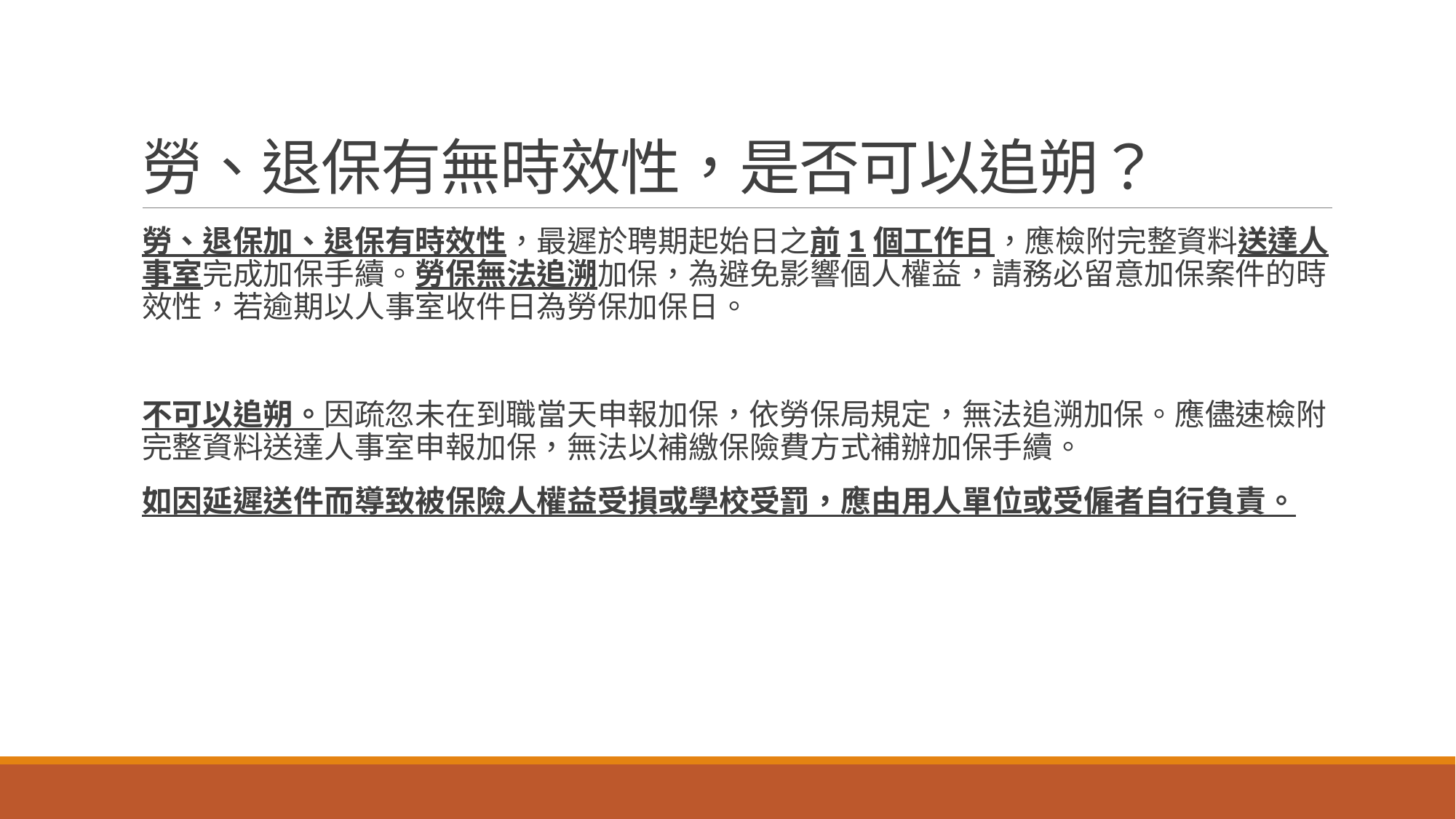

# 勞、退保有無時效性，是否可以追朔？
勞、退保加、退保有時效性，最遲於聘期起始日之前1個工作日，應檢附完整資料送達人事室完成加保手續。勞保無法追溯加保，為避免影響個人權益，請務必留意加保案件的時效性，若逾期以人事室收件日為勞保加保日。

不可以追朔。因疏忽未在到職當天申報加保，依勞保局規定，無法追溯加保。應儘速檢附完整資料送達人事室申報加保，無法以補繳保險費方式補辦加保手續。
如因延遲送件而導致被保險人權益受損或學校受罰，應由用人單位或受僱者自行負責。